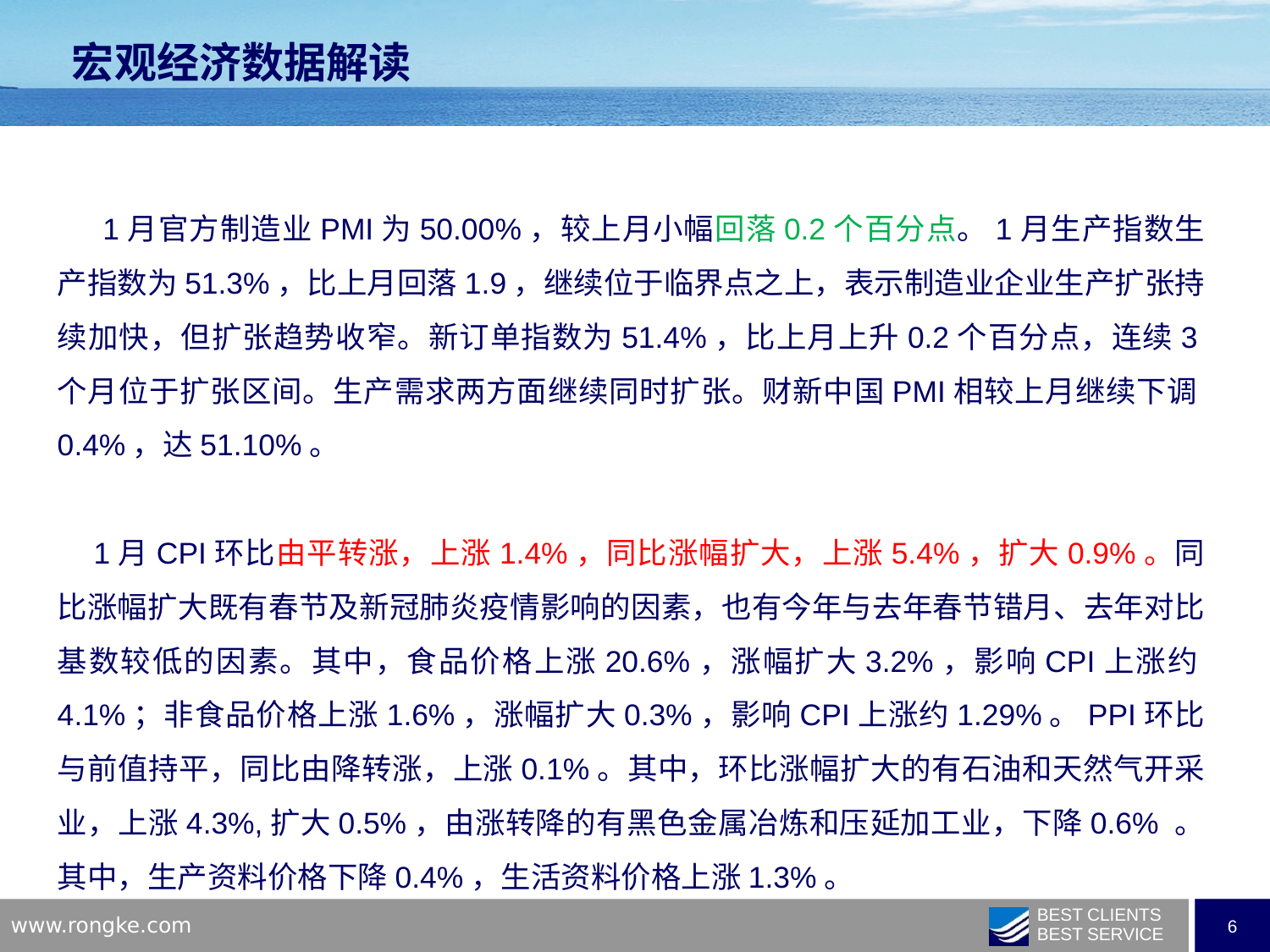

宏观经济数据解读

     1月官方制造业PMI为50.00%，较上月小幅回落0.2个百分点。1月生产指数生产指数为51.3%，比上月回落1.9，继续位于临界点之上，表示制造业企业生产扩张持续加快，但扩张趋势收窄。新订单指数为51.4%，比上月上升0.2个百分点，连续3个月位于扩张区间。生产需求两方面继续同时扩张。财新中国PMI相较上月继续下调0.4%，达51.10%。

    1月CPI环比由平转涨，上涨1.4%，同比涨幅扩大，上涨5.4%，扩大0.9%。同比涨幅扩大既有春节及新冠肺炎疫情影响的因素，也有今年与去年春节错月、去年对比基数较低的因素。其中，食品价格上涨20.6%，涨幅扩大3.2%，影响CPI上涨约4.1%；非食品价格上涨1.6%，涨幅扩大0.3%，影响CPI上涨约1.29%。PPI环比与前值持平，同比由降转涨，上涨0.1%。其中，环比涨幅扩大的有石油和天然气开采业，上涨4.3%,扩大0.5%，由涨转降的有黑色金属冶炼和压延加工业，下降0.6% 。其中，生产资料价格下降0.4%，生活资料价格上涨1.3%。